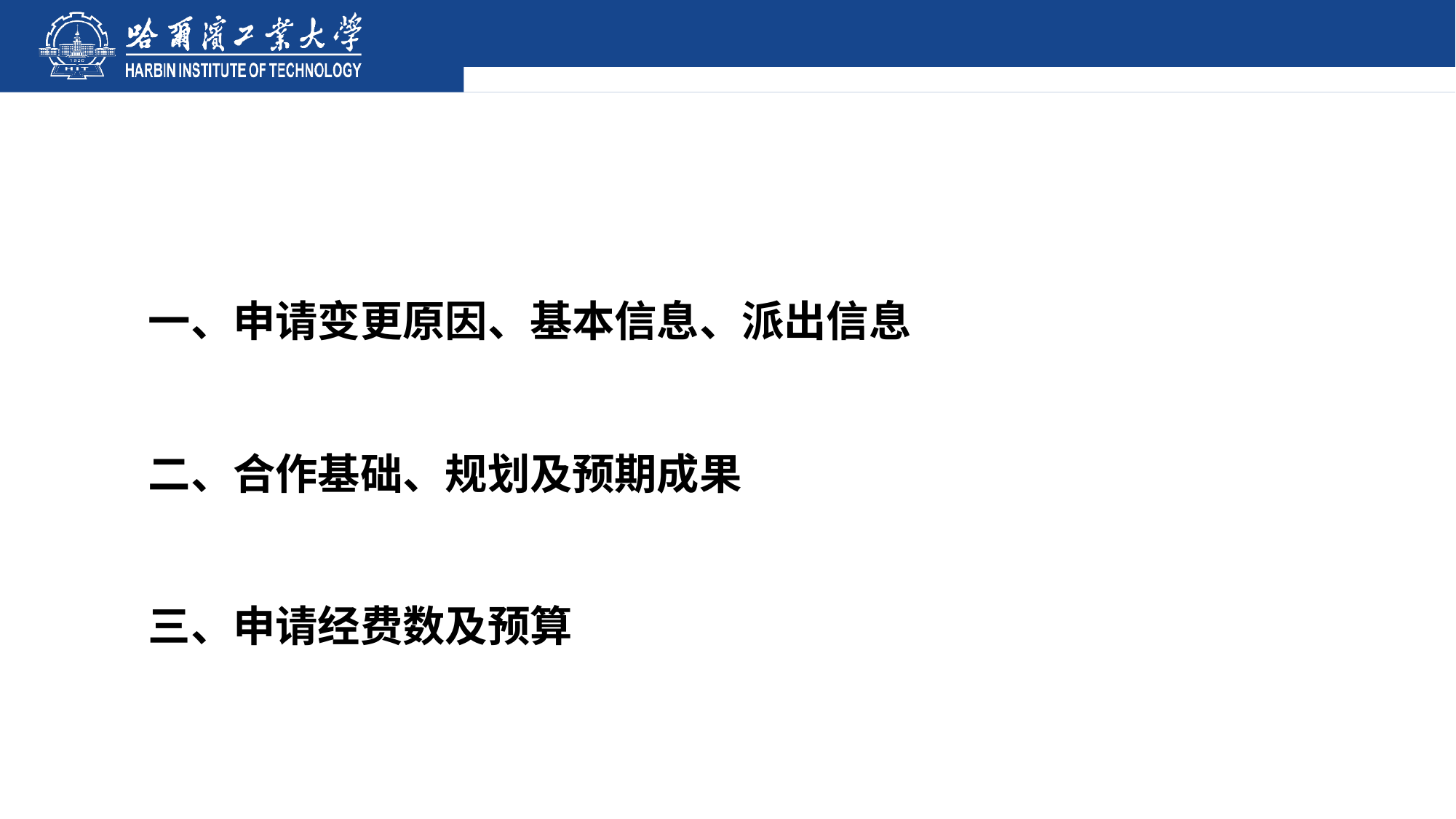

一、申请变更原因、基本信息、派出信息
二、合作基础、规划及预期成果
三、申请经费数及预算